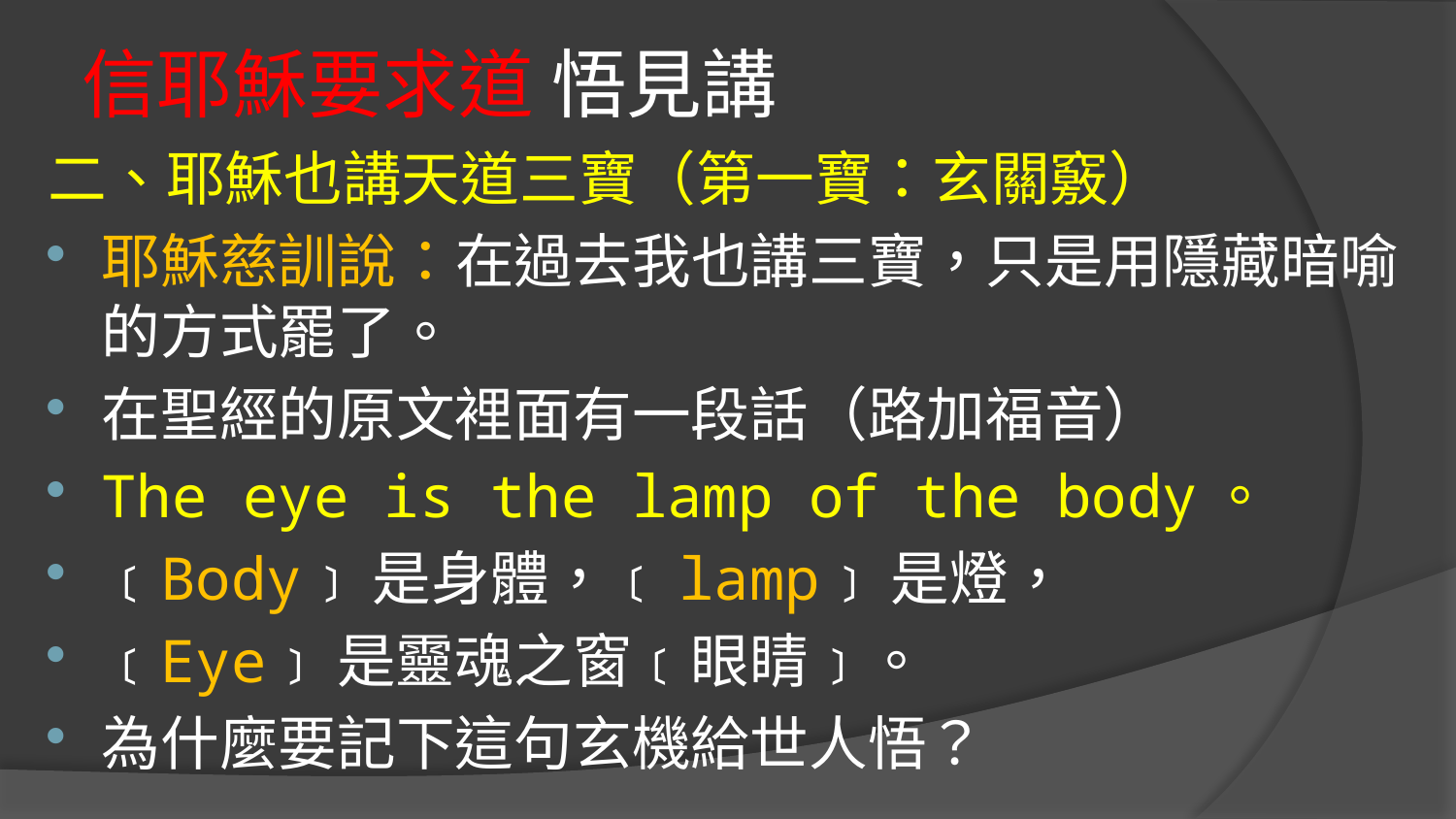

# 信耶穌要求道 悟見講
二、耶穌也講天道三寶（第一寶：玄關竅）
耶穌慈訓說：在過去我也講三寶，只是用隱藏暗喻的方式罷了。
在聖經的原文裡面有一段話（路加福音）
The eye is the lamp of the body。
﹝Body﹞是身體，﹝lamp﹞是燈，
﹝Eye﹞是靈魂之窗﹝眼睛﹞。
為什麼要記下這句玄機給世人悟？